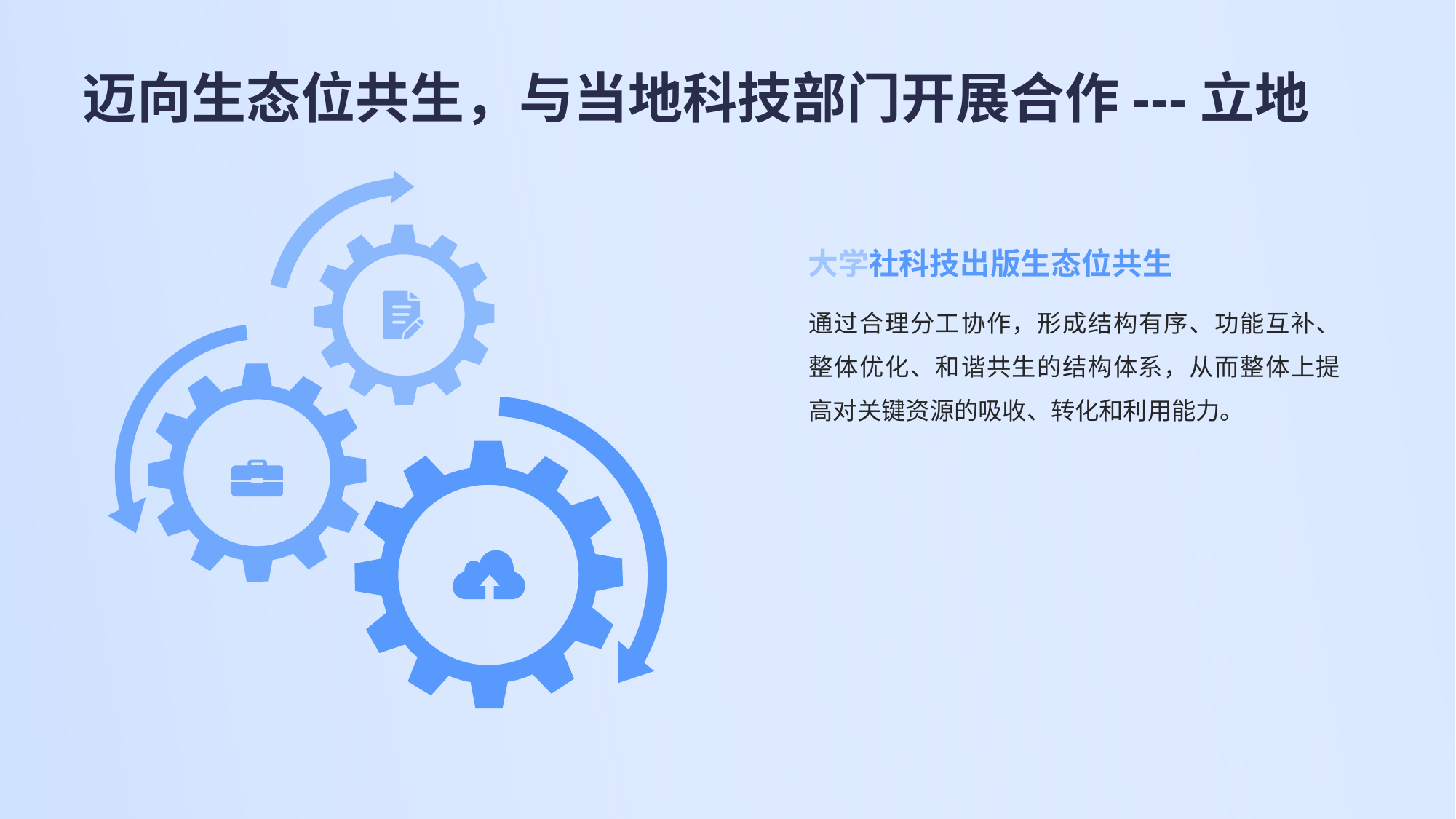

# 迈向生态位共生，与当地科技部门开展合作---立地

大学社科技出版生态位共生

通过合理分工协作，形成结构有序、功能互补、整体优化、和谐共生的结构体系，从而整体上提高对关键资源的吸收、转化和利用能力。